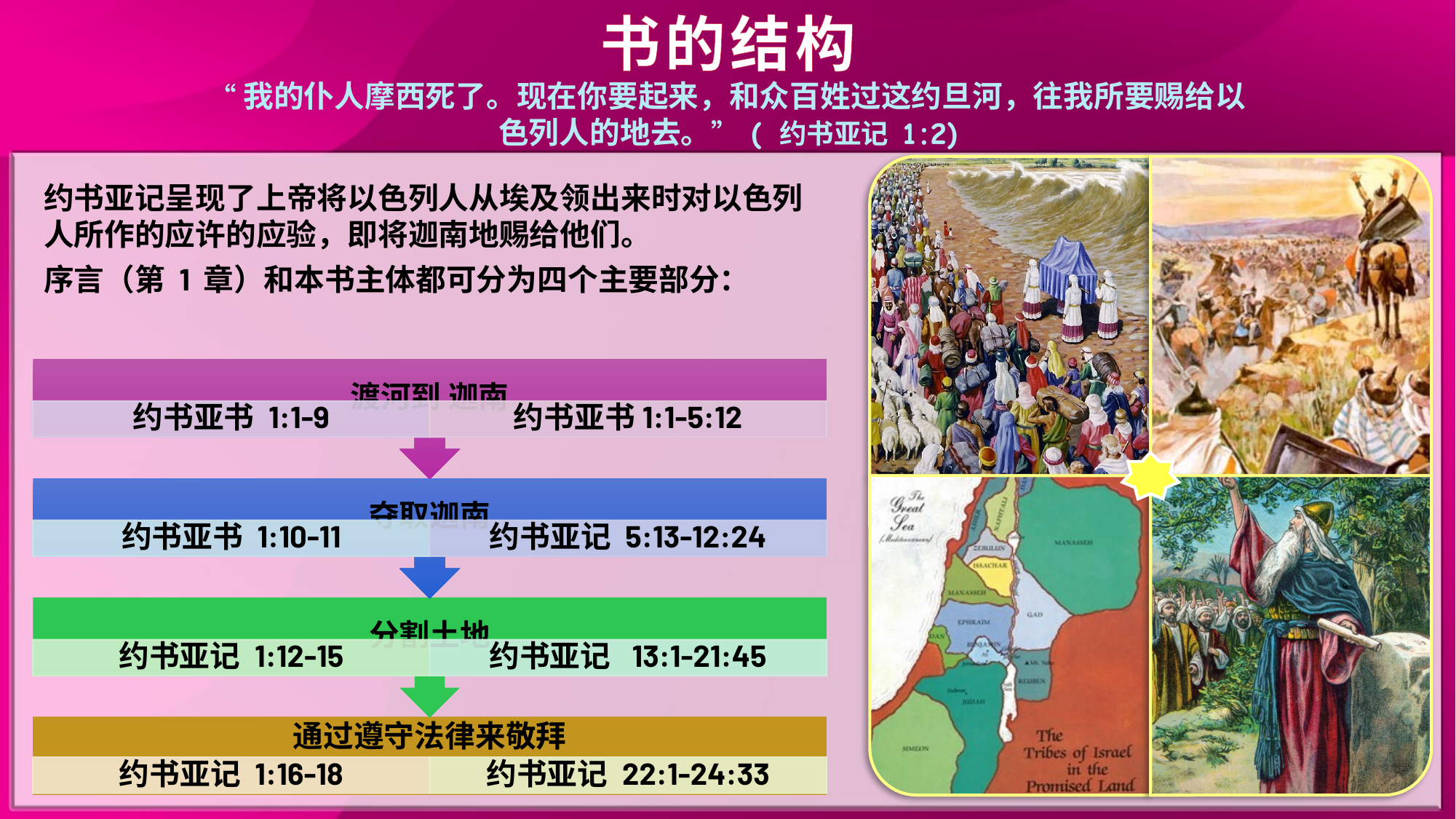

书的结构
“我的仆人摩西死了。现在你要起来，和众百姓过这约旦河，往我所要赐给以
色列人的地去。” ( 约书亚记 1:2)

约书亚记呈现了上帝将以色列人从埃及领出来时对以色列人所作的应许的应验，即将迦南地赐给他们。
序言（第 1 章）和本书主体都可分为四个主要部分：
通过遵守法律来敬拜
约书亚记 1:16-18
约书亚记 22:1-24:33
分割土地
约书亚记 1:12-15
约书亚记  13:1-21:45
夺取迦南
约书亚书 1:10-11
约书亚记 5:13-12:24
渡河到 迦南
约书亚书 1:1-9
约书亚书1:1-5:12